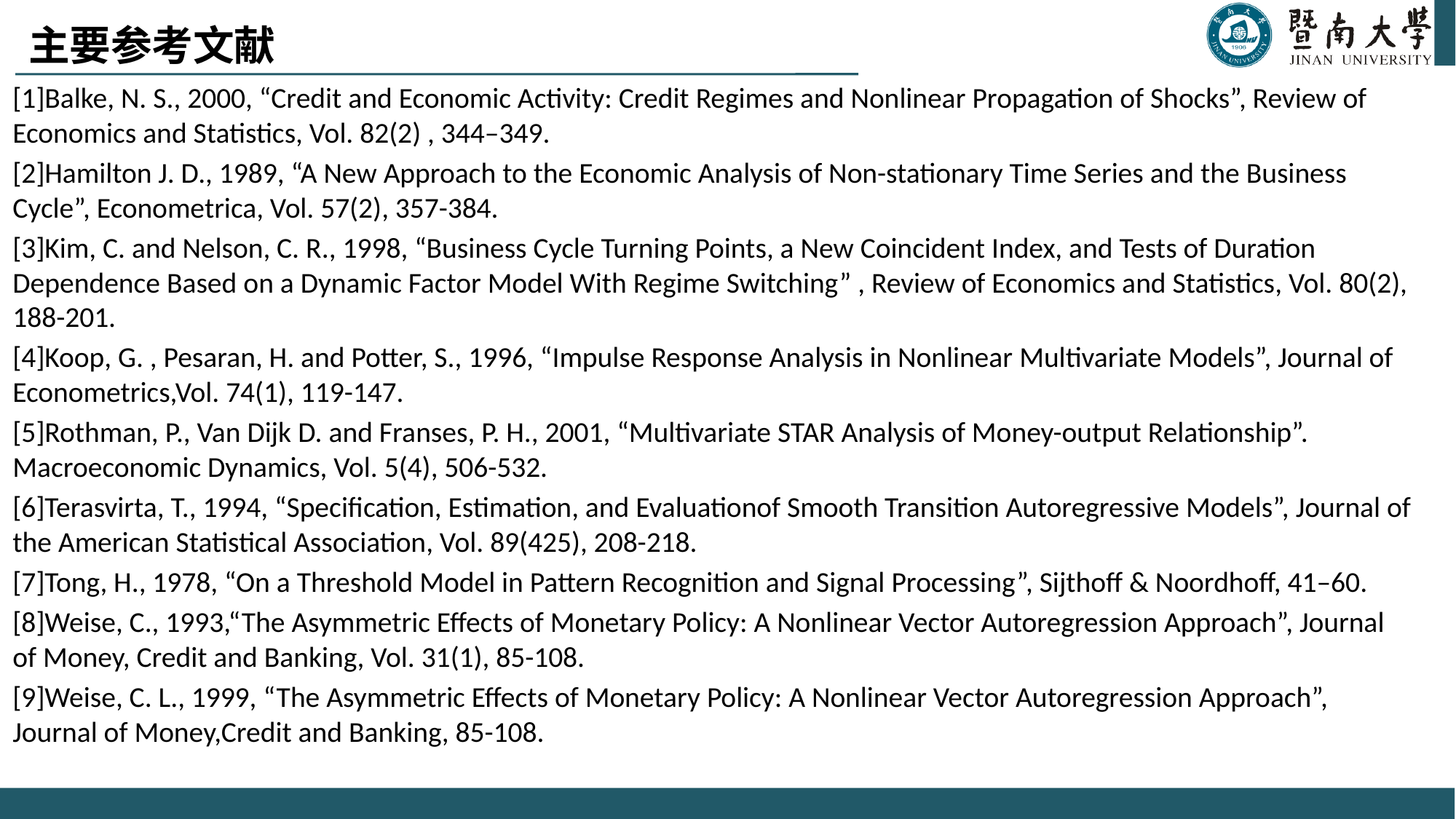

主要参考文献
[1]Balke, N. S., 2000, “Credit and Economic Activity: Credit Regimes and Nonlinear Propagation of Shocks”, Review of Economics and Statistics, Vol. 82(2) , 344–349.
[2]Hamilton J. D., 1989, “A New Approach to the Economic Analysis of Non-stationary Time Series and the Business Cycle”, Econometrica, Vol. 57(2), 357-384.
[3]Kim, C. and Nelson, C. R., 1998, “Business Cycle Turning Points, a New Coincident Index, and Tests of Duration Dependence Based on a Dynamic Factor Model With Regime Switching” , Review of Economics and Statistics, Vol. 80(2), 188-201.
[4]Koop, G. , Pesaran, H. and Potter, S., 1996, “Impulse Response Analysis in Nonlinear Multivariate Models”, Journal of Econometrics,Vol. 74(1), 119-147.
[5]Rothman, P., Van Dijk D. and Franses, P. H., 2001, “Multivariate STAR Analysis of Money-output Relationship”. Macroeconomic Dynamics, Vol. 5(4), 506-532.
[6]Terasvirta, T., 1994, “Specification, Estimation, and Evaluationof Smooth Transition Autoregressive Models”, Journal of the American Statistical Association, Vol. 89(425), 208-218.
[7]Tong, H., 1978, “On a Threshold Model in Pattern Recognition and Signal Processing”, Sijthoff & Noordhoff, 41–60.
[8]Weise, C., 1993,“The Asymmetric Effects of Monetary Policy: A Nonlinear Vector Autoregression Approach”, Journal of Money, Credit and Banking, Vol. 31(1), 85-108.
[9]Weise, C. L., 1999, “The Asymmetric Effects of Monetary Policy: A Nonlinear Vector Autoregression Approach”, Journal of Money,Credit and Banking, 85-108.